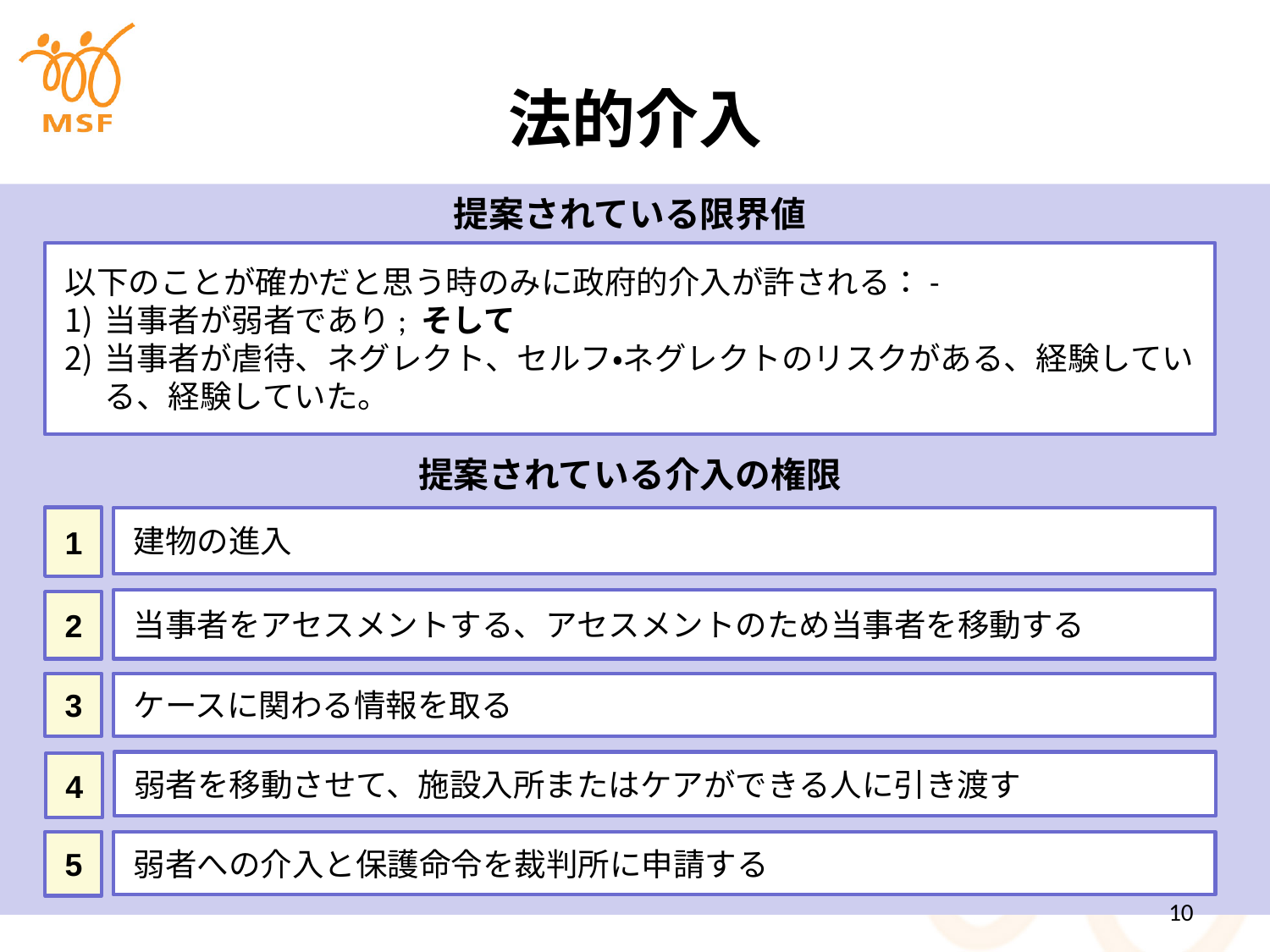

# 法的介入

提案されている限界値
以下のことが確かだと思う時のみに政府的介入が許される：-
当事者が弱者であり; そして
当事者が虐待、ネグレクト、セルフ・ネグレクトのリスクがある、経験している、経験していた。
提案されている介入の権限
1
建物の進入
当事者をアセスメントする、アセスメントのため当事者を移動する
2
3
ケースに関わる情報を取る
弱者を移動させて、施設入所またはケアができる人に引き渡す
4
5
弱者への介入と保護命令を裁判所に申請する

10